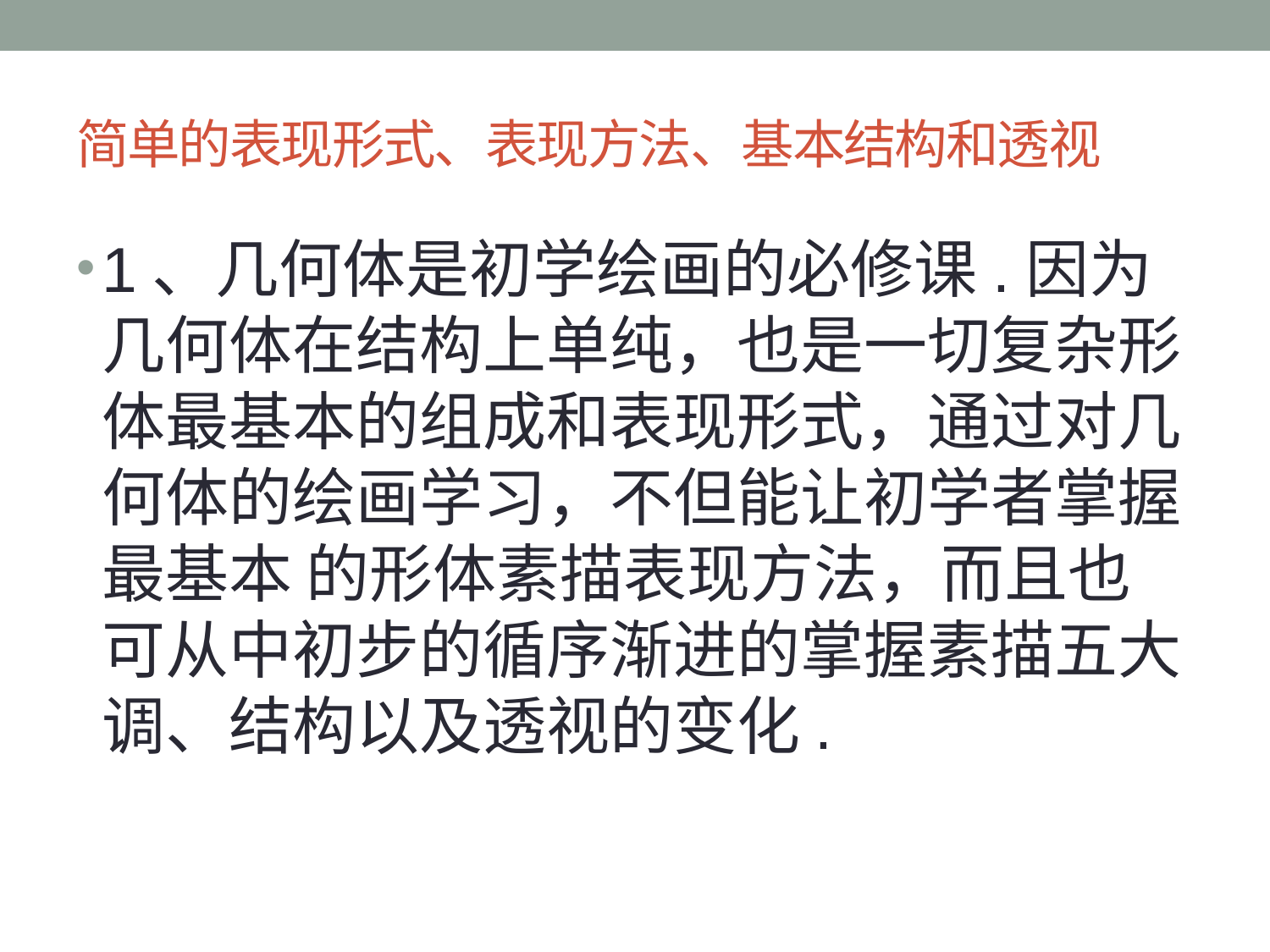

# 简单的表现形式、表现方法、基本结构和透视
1、几何体是初学绘画的必修课.因为几何体在结构上单纯，也是一切复杂形体最基本的组成和表现形式，通过对几何体的绘画学习，不但能让初学者掌握最基本 的形体素描表现方法，而且也可从中初步的循序渐进的掌握素描五大调、结构以及透视的变化.